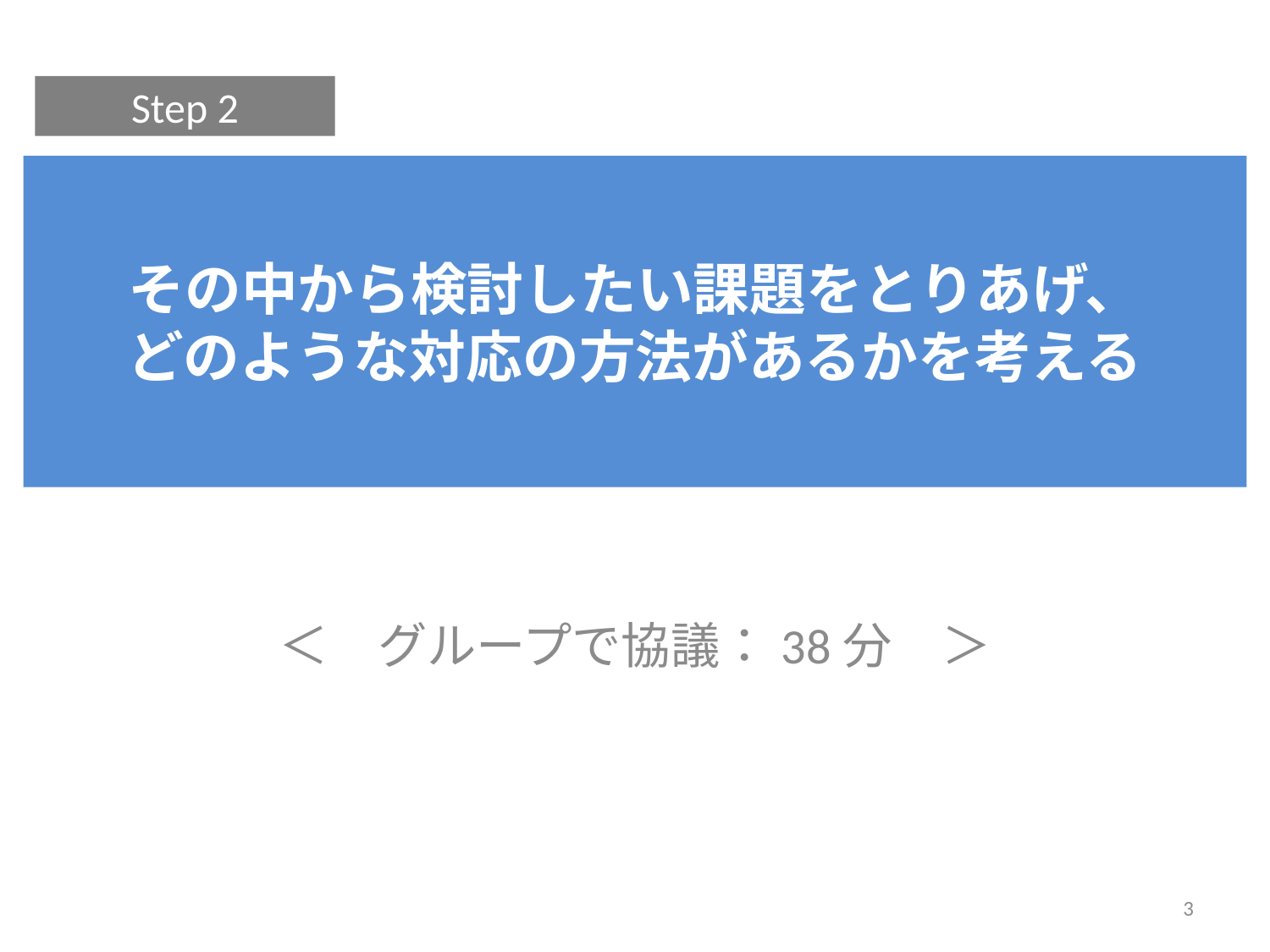

Step 2
# その中から検討したい課題をとりあげ、 どのような対応の方法があるかを考える

＜　グループで協議：38分　＞
3